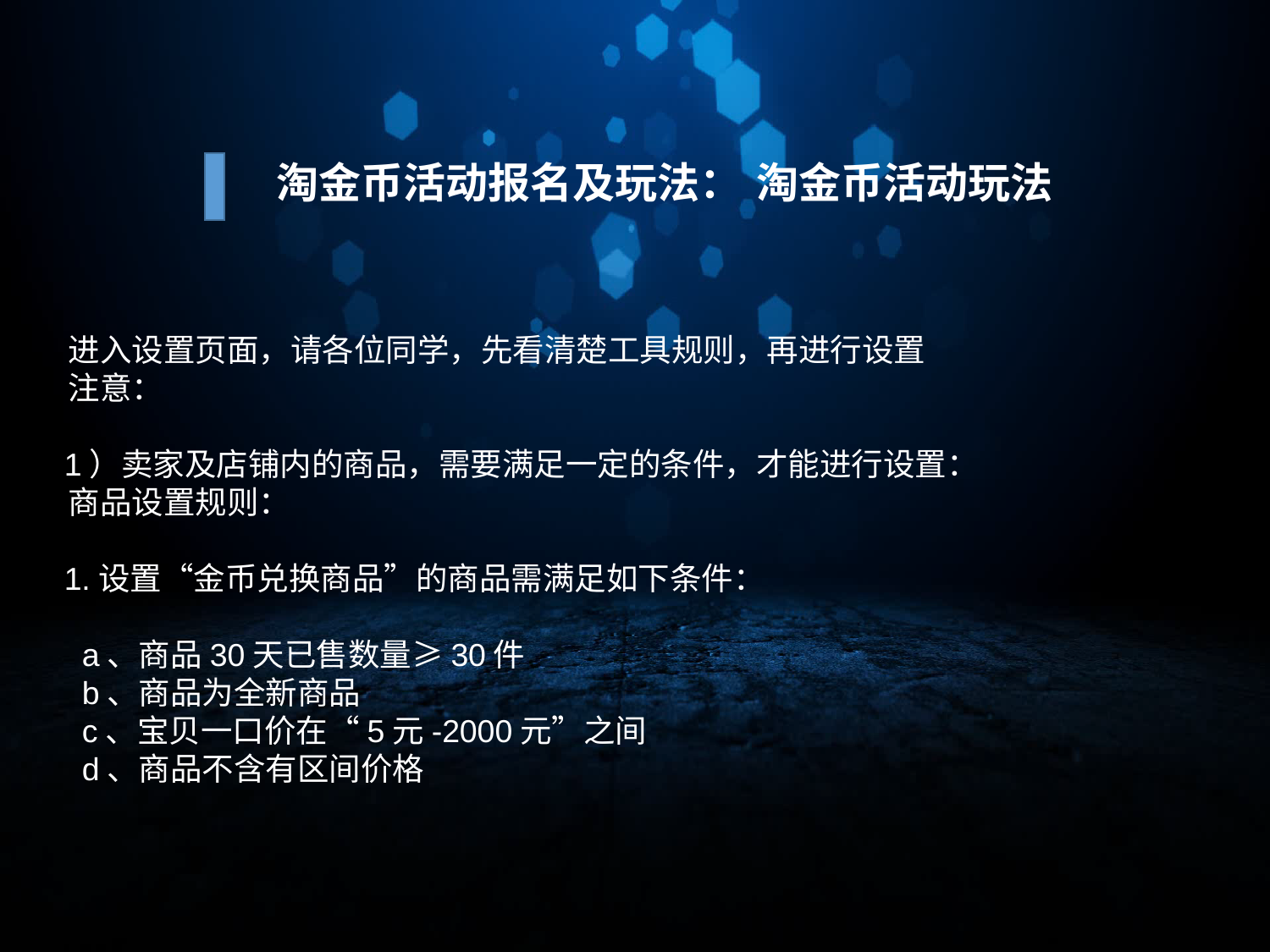

淘金币活动玩法
淘金币活动报名及玩法：

  进入设置页面，请各位同学，先看清楚工具规则，再进行设置
  注意：

  1）卖家及店铺内的商品，需要满足一定的条件，才能进行设置：
  商品设置规则：

  1.设置“金币兑换商品”的商品需满足如下条件：

    a、商品30天已售数量≥30件
    b、商品为全新商品
    c、宝贝一口价在“5元-2000元”之间
    d、商品不含有区间价格